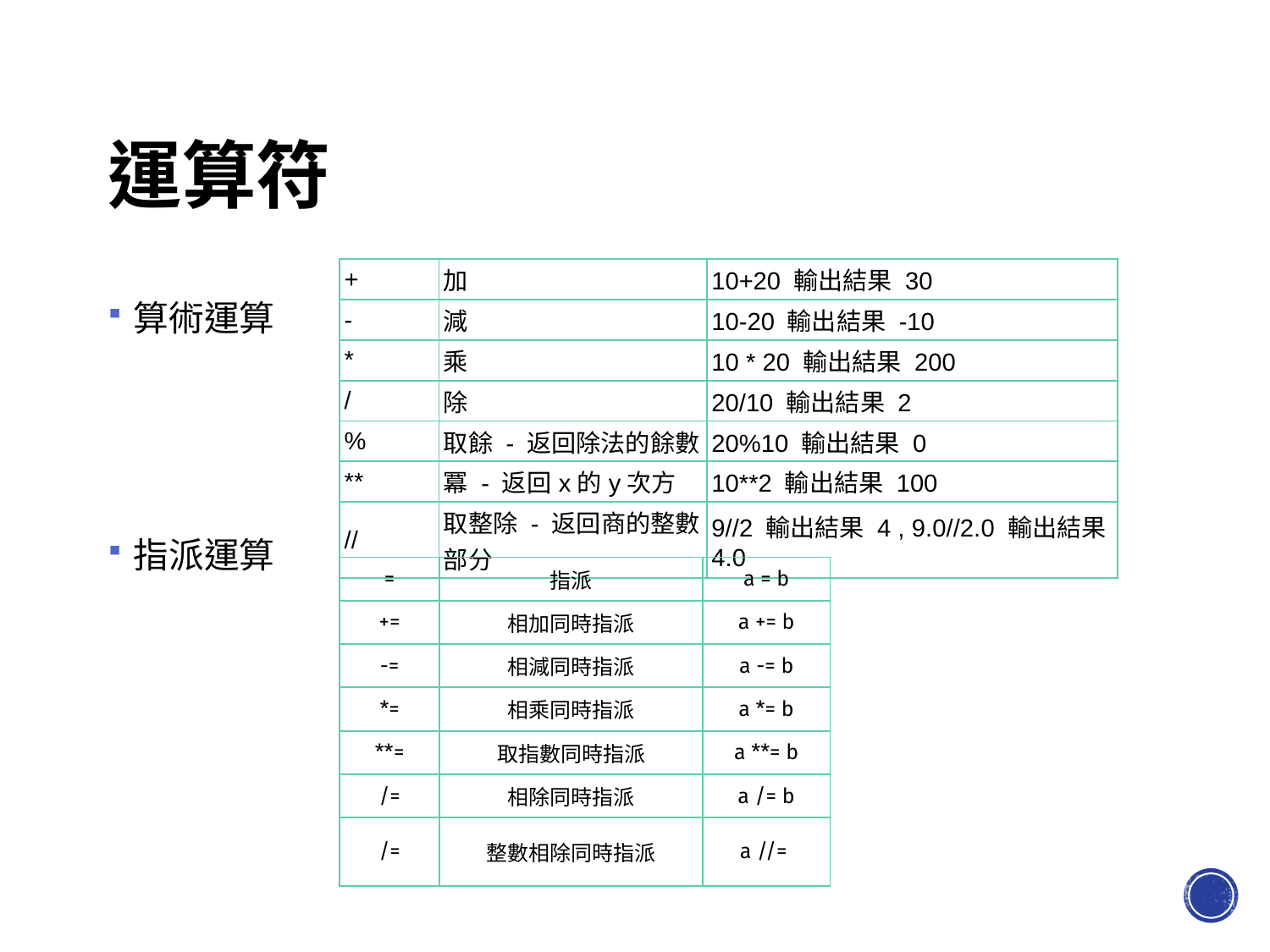

# 運算符
| + | 加 | 10+20 輸出結果 30 |
| --- | --- | --- |
| - | 減 | 10-20 輸出結果 -10 |
| \* | 乘 | 10 \* 20 輸出結果 200 |
| / | 除 | 20/10 輸出結果 2 |
| % | 取餘 - 返回除法的餘數 | 20%10 輸出結果 0 |
| \*\* | 冪 - 返回x的y次方 | 10\*\*2 輸出結果 100 |
| // | 取整除 - 返回商的整數部分 | 9//2 輸出結果 4 , 9.0//2.0 輸出結果 4.0 |
算術運算

指派運算

| = | 指派 | a = b |
| --- | --- | --- |
| += | 相加同時指派 | a += b |
| -= | 相減同時指派 | a -= b |
| \*= | 相乘同時指派 | a \*= b |
| \*\*= | 取指數同時指派 | a \*\*= b |
| /= | 相除同時指派 | a /= b |
| /= | 整數相除同時指派 | a //= |